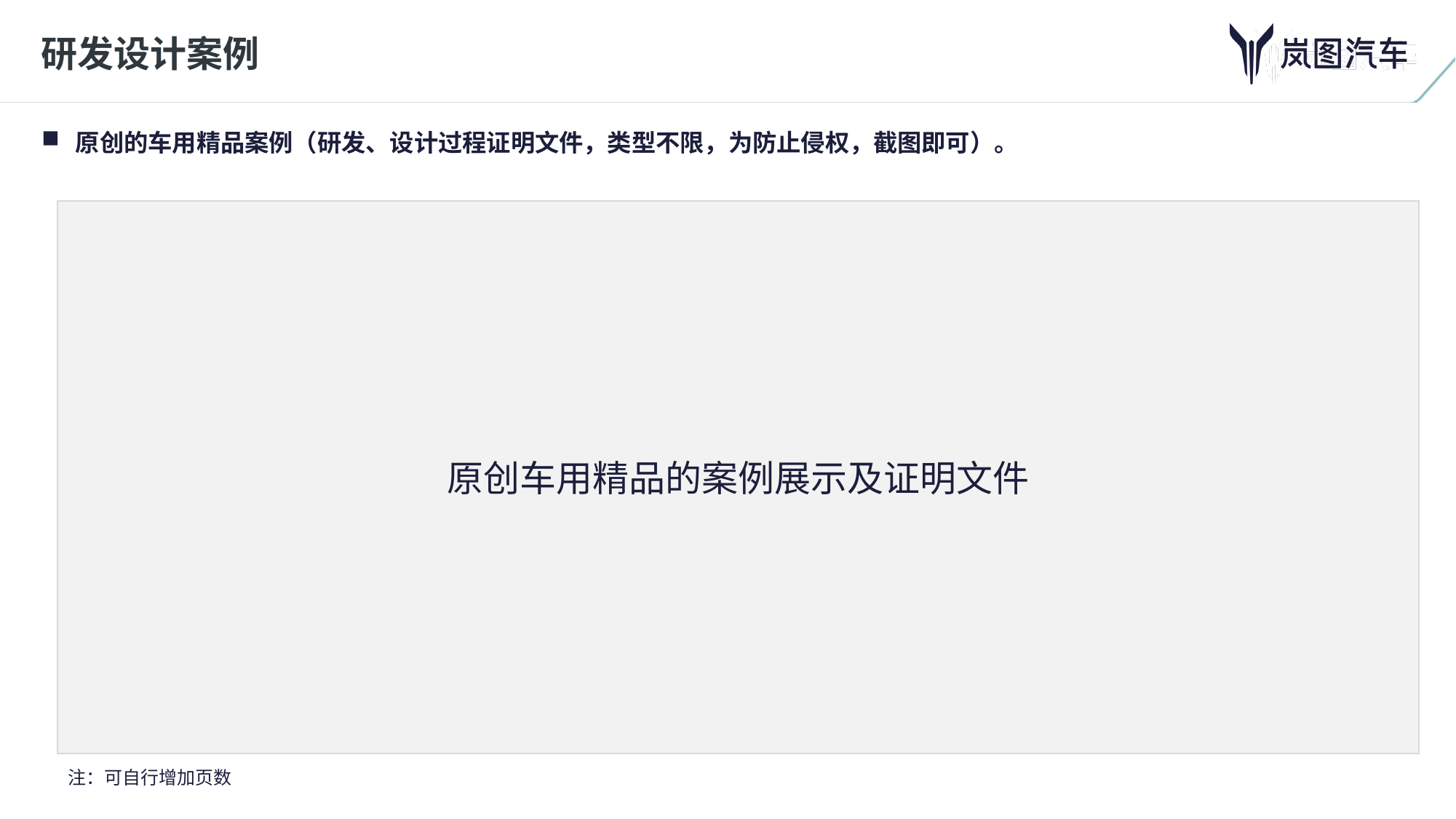

# 研发设计案例
原创的车用精品案例（研发、设计过程证明文件，类型不限，为防止侵权，截图即可）。
原创车用精品的案例展示及证明文件
注：可自行增加页数